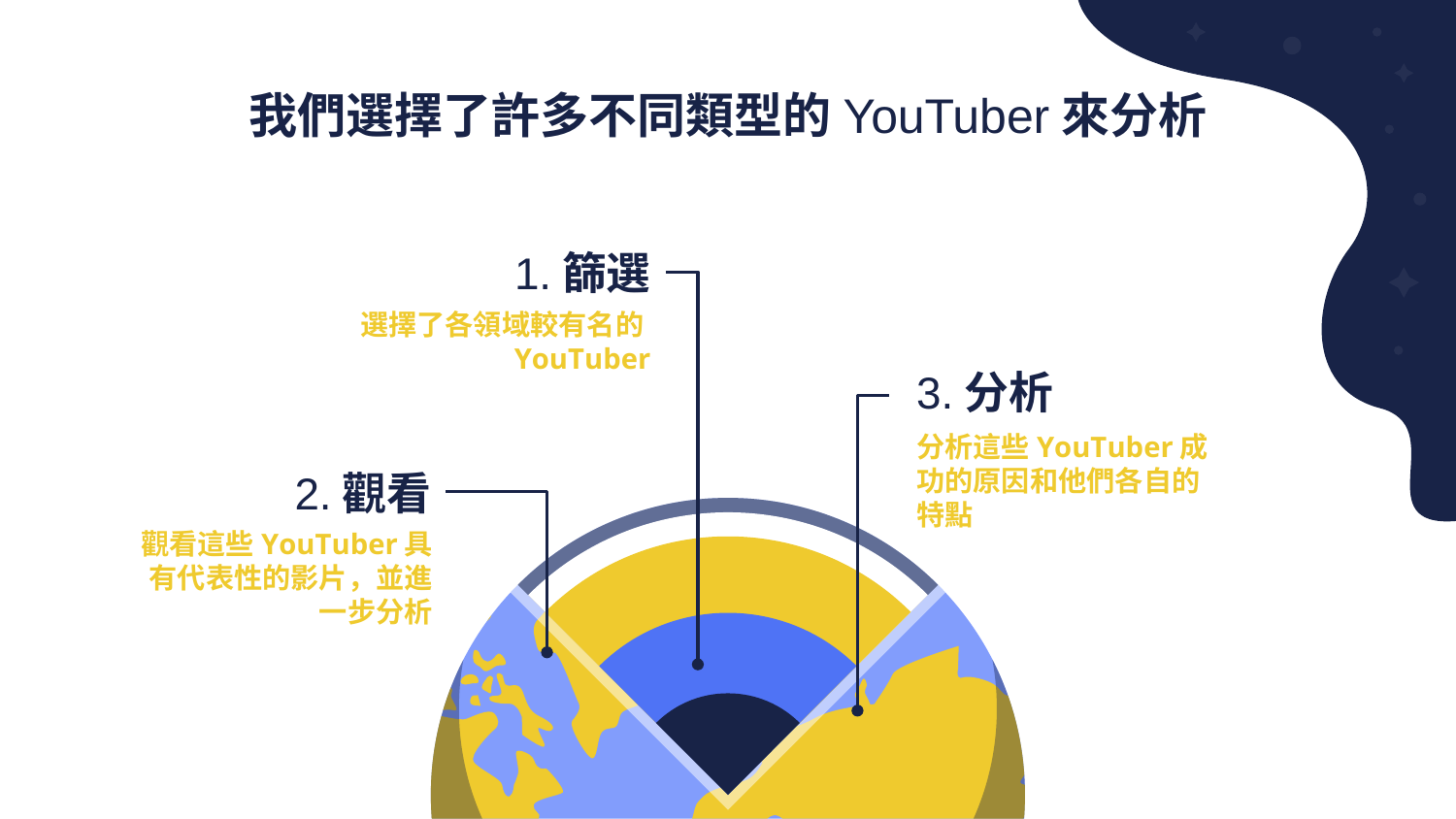

# 我們選擇了許多不同類型的YouTuber來分析

1.篩選
選擇了各領域較有名的YouTuber

3.分析
分析這些YouTuber成功的原因和他們各自的特點

2.觀看

觀看這些YouTuber具有代表性的影片，並進一步分析